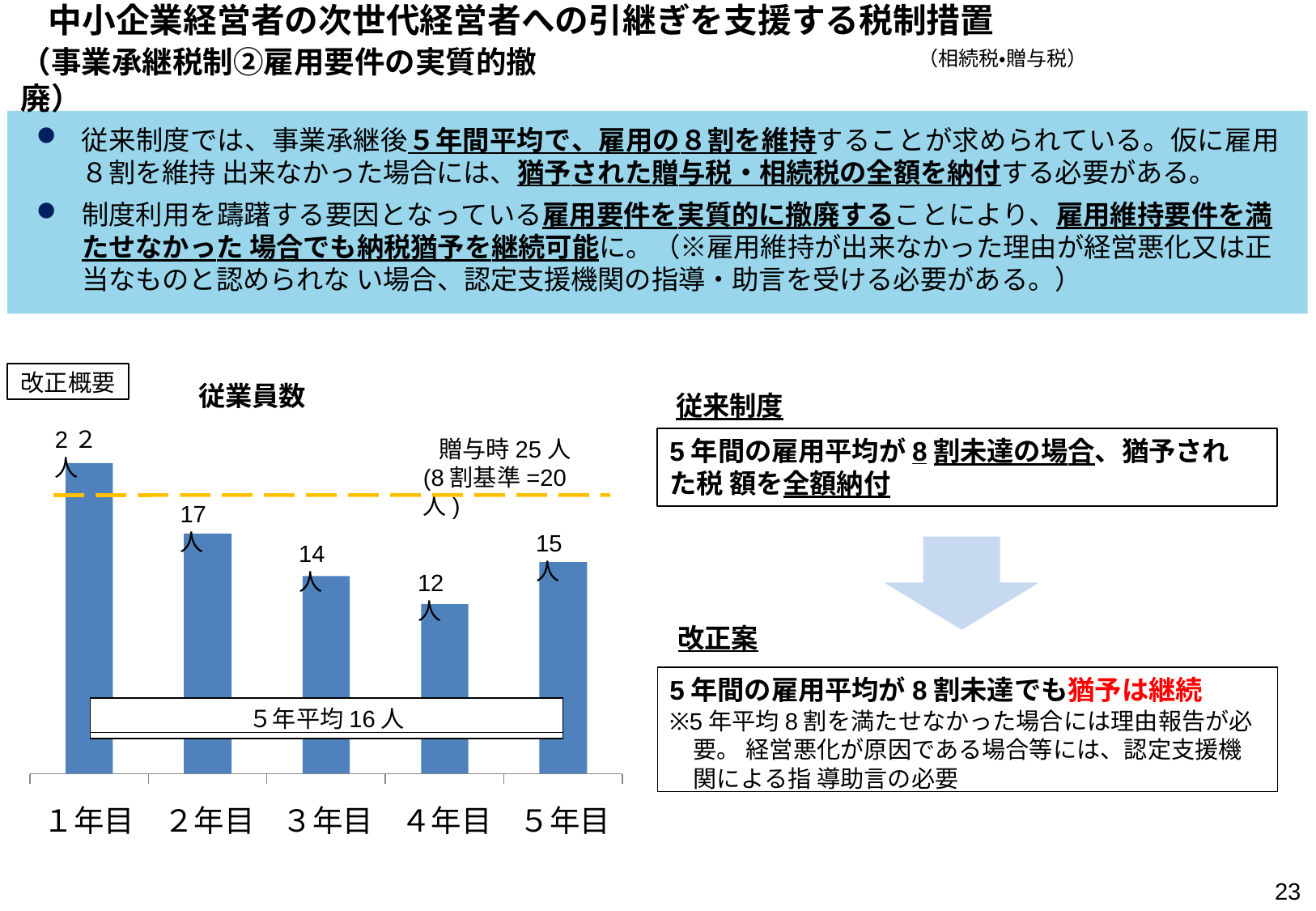

# 中小企業経営者の次世代経営者への引継ぎを支援する税制措置
（事業承継税制②雇用要件の実質的撤廃）
（相続税・贈与税）

従来制度では、事業承継後５年間平均で、雇用の８割を維持することが求められている。仮に雇用８割を維持 出来なかった場合には、猶予された贈与税・相続税の全額を納付する必要がある。
制度利用を躊躇する要因となっている雇用要件を実質的に撤廃することにより、雇用維持要件を満たせなかった 場合でも納税猶予を継続可能に。（※雇用維持が出来なかった理由が経営悪化又は正当なものと認められな い場合、認定支援機関の指導・助言を受ける必要がある。）

改正概要
従業員数
従来制度
2２人

贈与時25人
(8割基準=20人)
5年間の雇用平均が8割未達の場合、猶予された税 額を全額納付

17人
15人

14人

12人

改正案
5年間の雇用平均が8割未達でも猶予は継続
※5年平均8割を満たせなかった場合には理由報告が必要。 経営悪化が原因である場合等には、認定支援機関による指 導助言の必要

５年平均16人

１年目	２年目	３年目	４年目	５年目
23